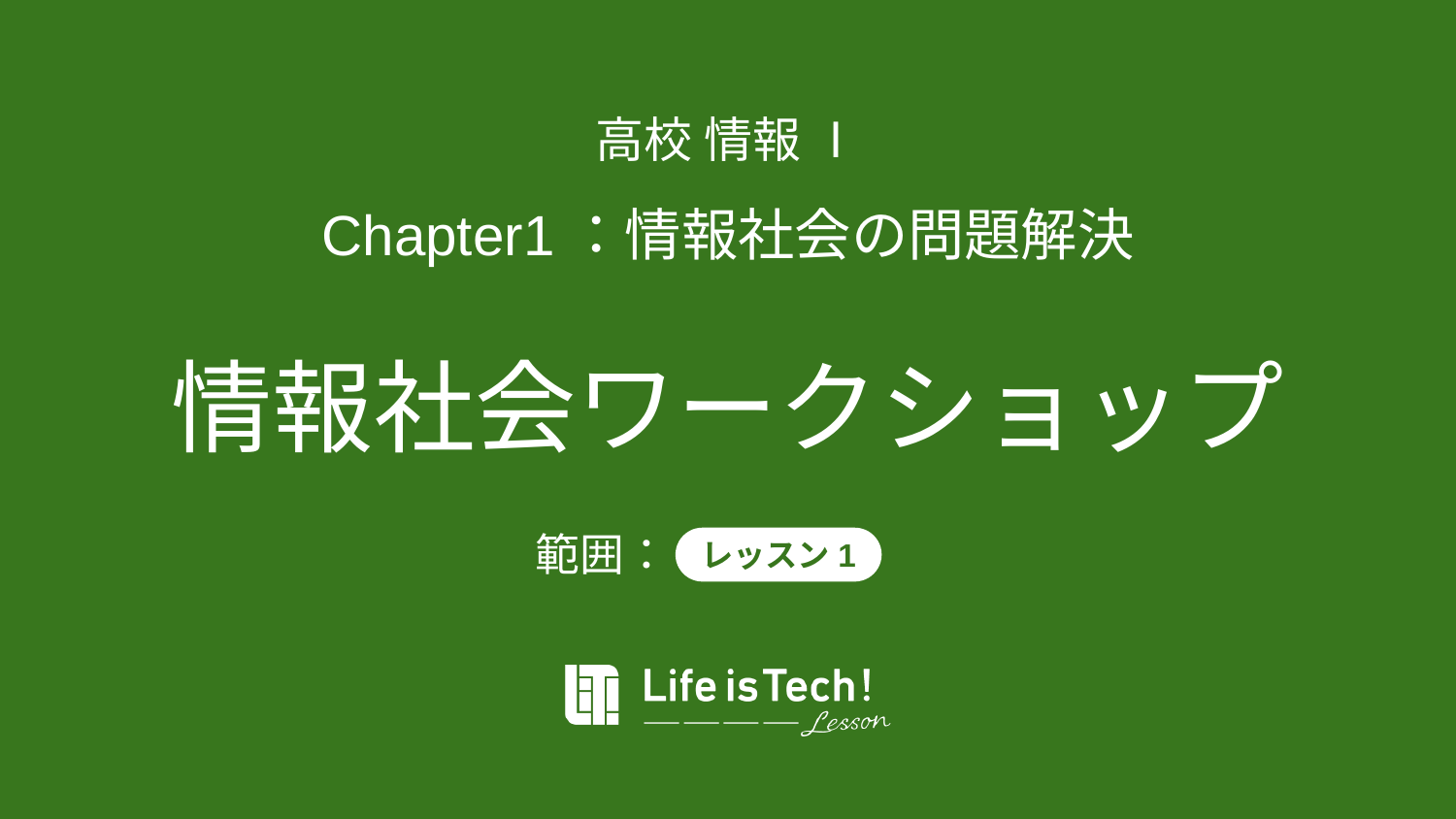

高校 情報 Ⅰ
Chapter1：情報社会の問題解決

# 情報社会ワークショップ
範囲：
レッスン1